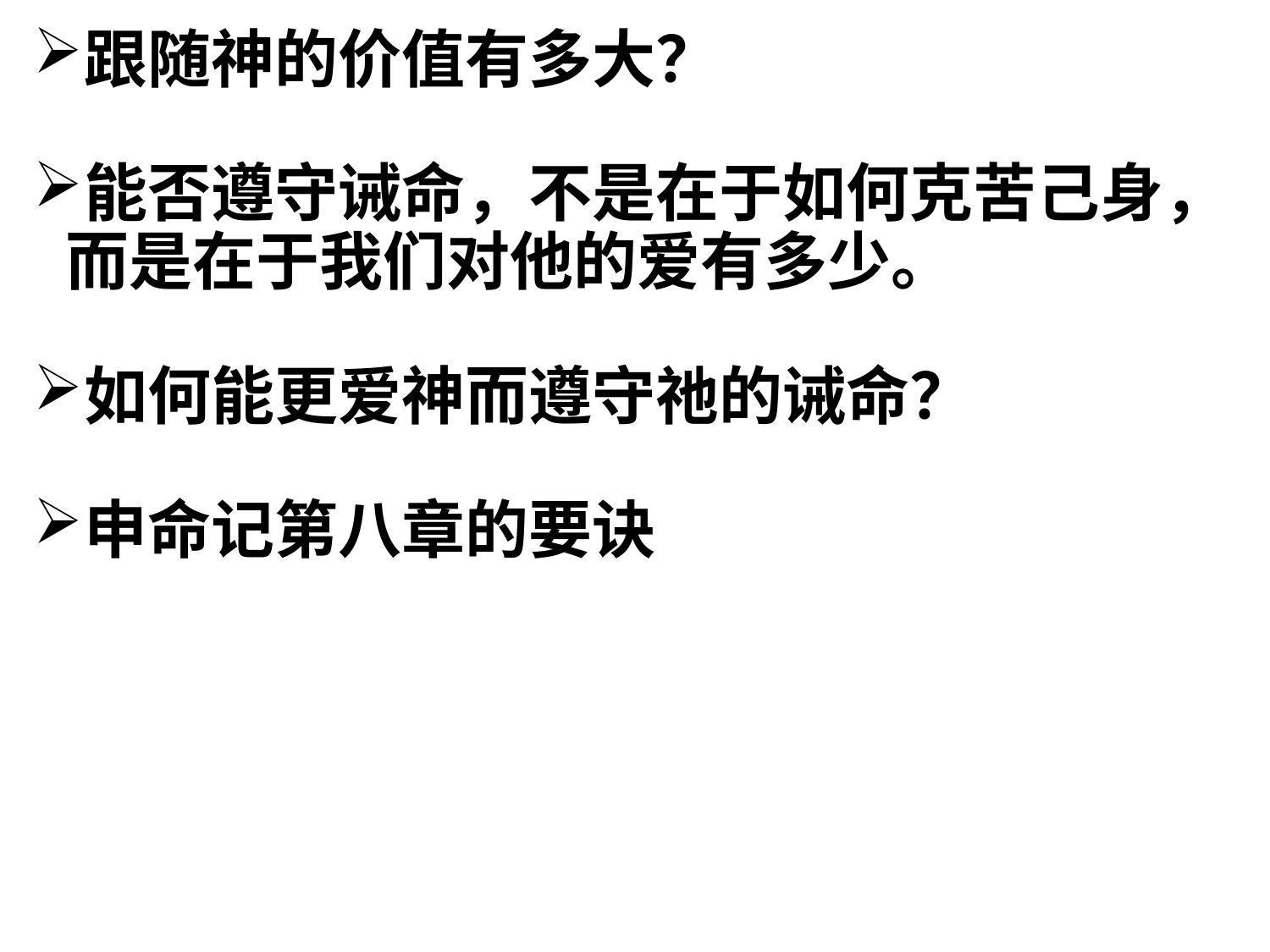

跟随神的价值有多大？

能否遵守诫命，不是在于如何克苦己身，而是在于我们对他的爱有多少。

如何能更爱神而遵守祂的诫命？

申命记第八章的要诀